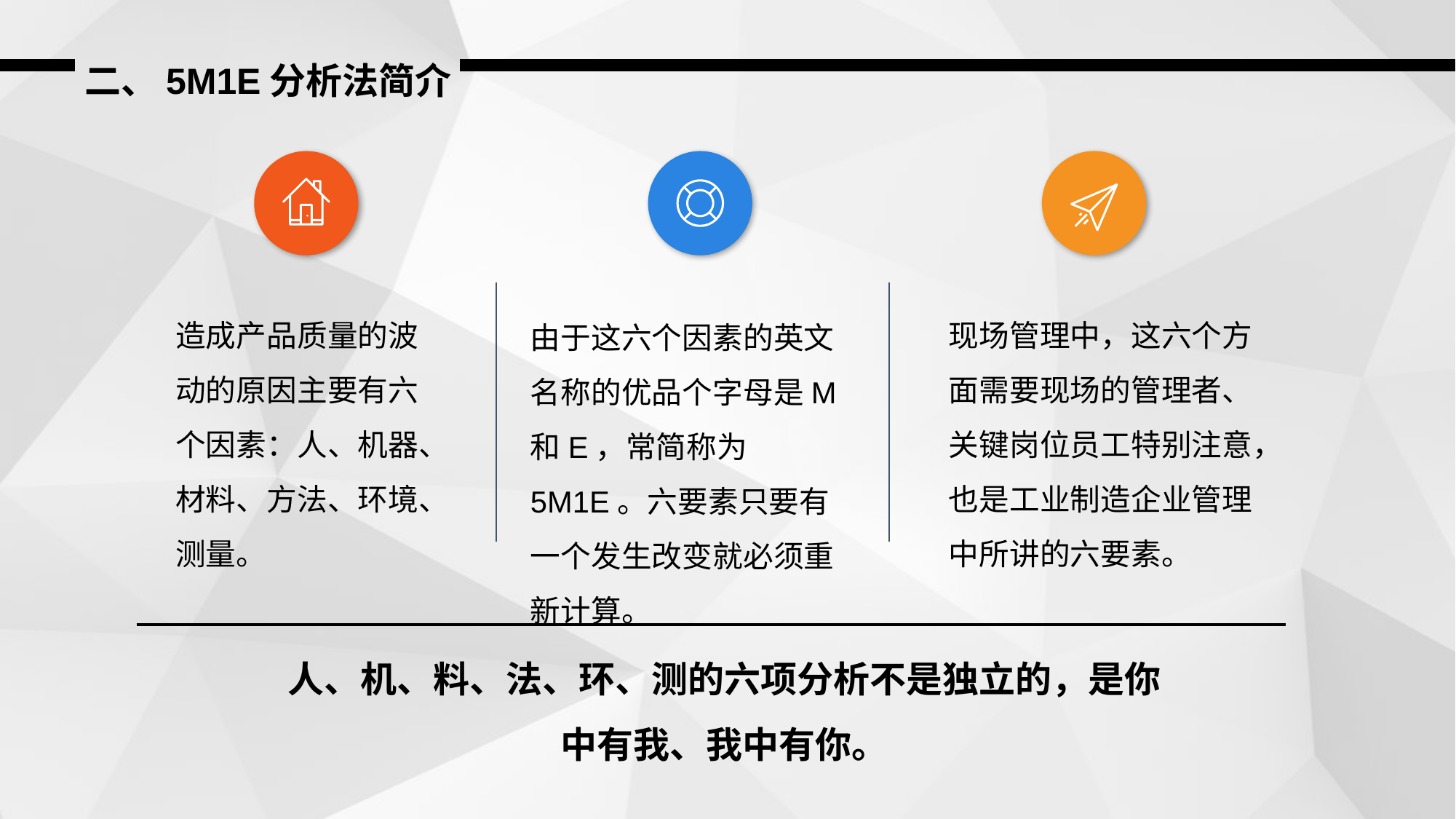

二、5M1E分析法简介

造成产品质量的波动的原因主要有六个因素：人、机器、材料、方法、环境、测量。
现场管理中，这六个方面需要现场的管理者、关键岗位员工特别注意，也是工业制造企业管理中所讲的六要素。
由于这六个因素的英文名称的优品个字母是M和E，常简称为5M1E。六要素只要有一个发生改变就必须重新计算。
人、机、料、法、环、测的六项分析不是独立的，是你中有我、我中有你。